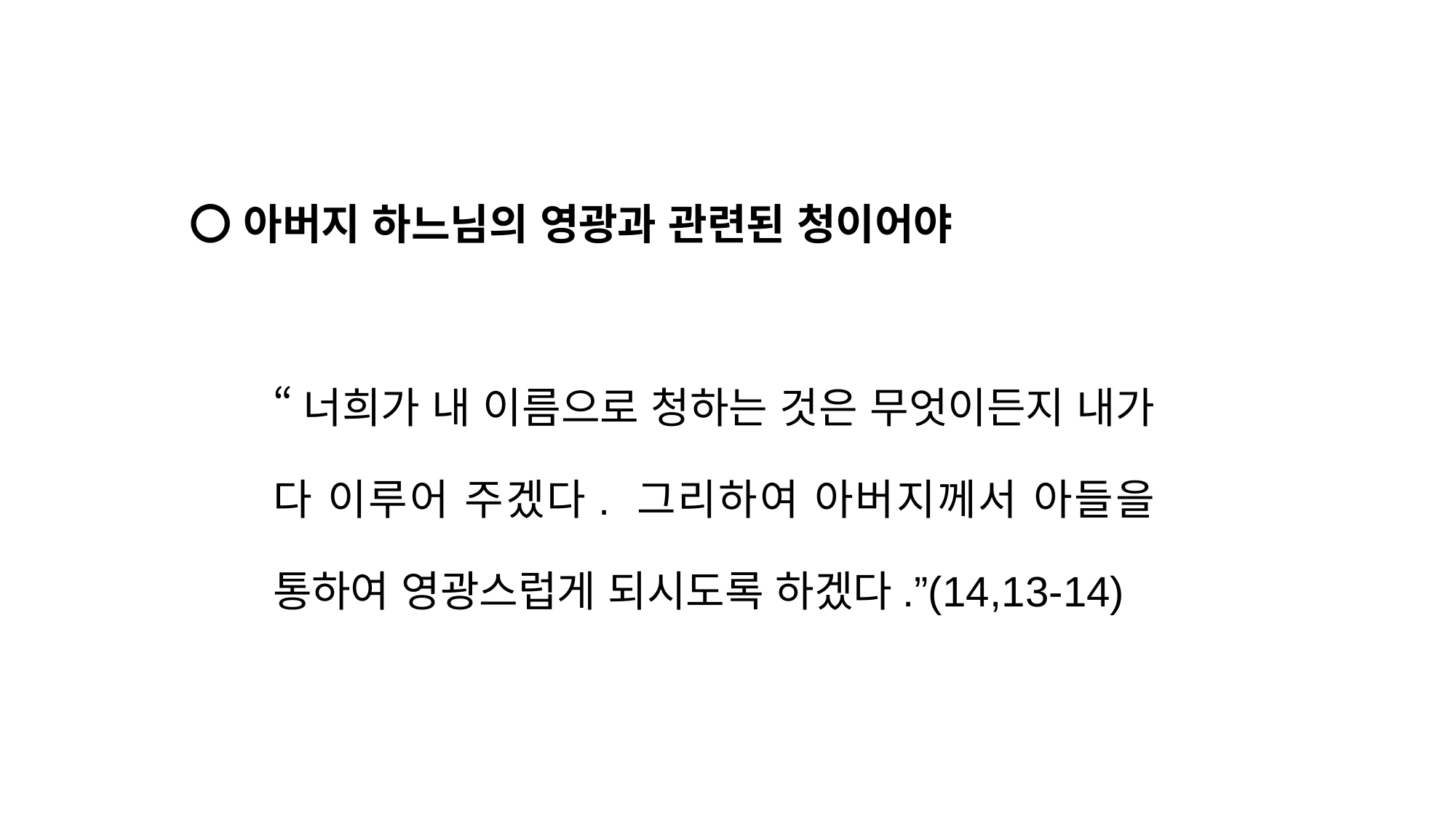

〇 아버지 하느님의 영광과 관련된 청이어야

“너희가 내 이름으로 청하는 것은 무엇이든지 내가 다 이루어 주겠다. 그리하여 아버지께서 아들을 통하여 영광스럽게 되시도록 하겠다.”(14,13-14)